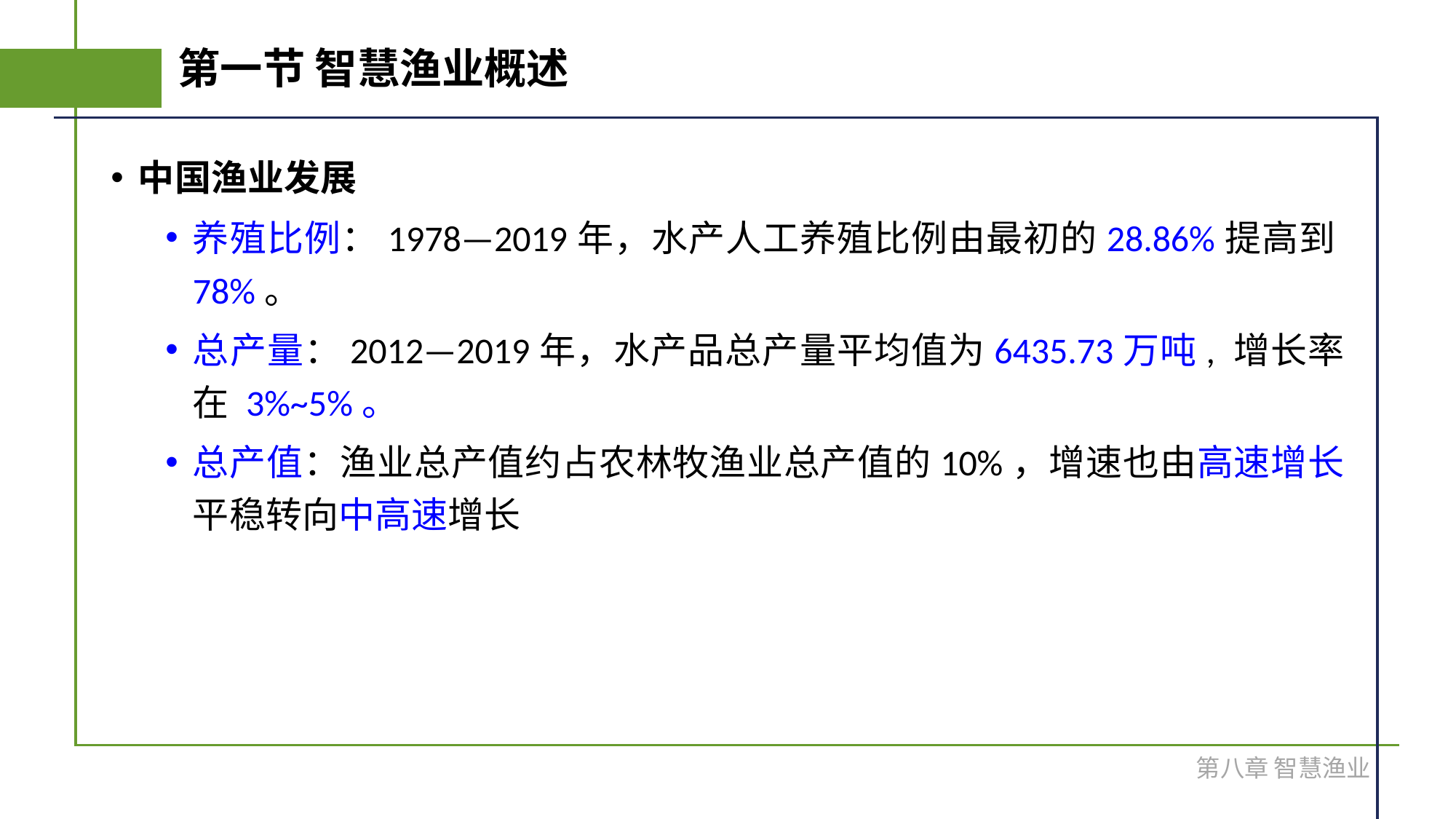

# 第一节 智慧渔业概述
中国渔业发展
养殖比例：1978—2019年，水产人工养殖比例由最初的28.86%提高到78%。
总产量：2012—2019年，水产品总产量平均值为6435.73万吨, 增长率在 3%~5%。
总产值：渔业总产值约占农林牧渔业总产值的10%，增速也由高速增长平稳转向中高速增长
第八章 智慧渔业